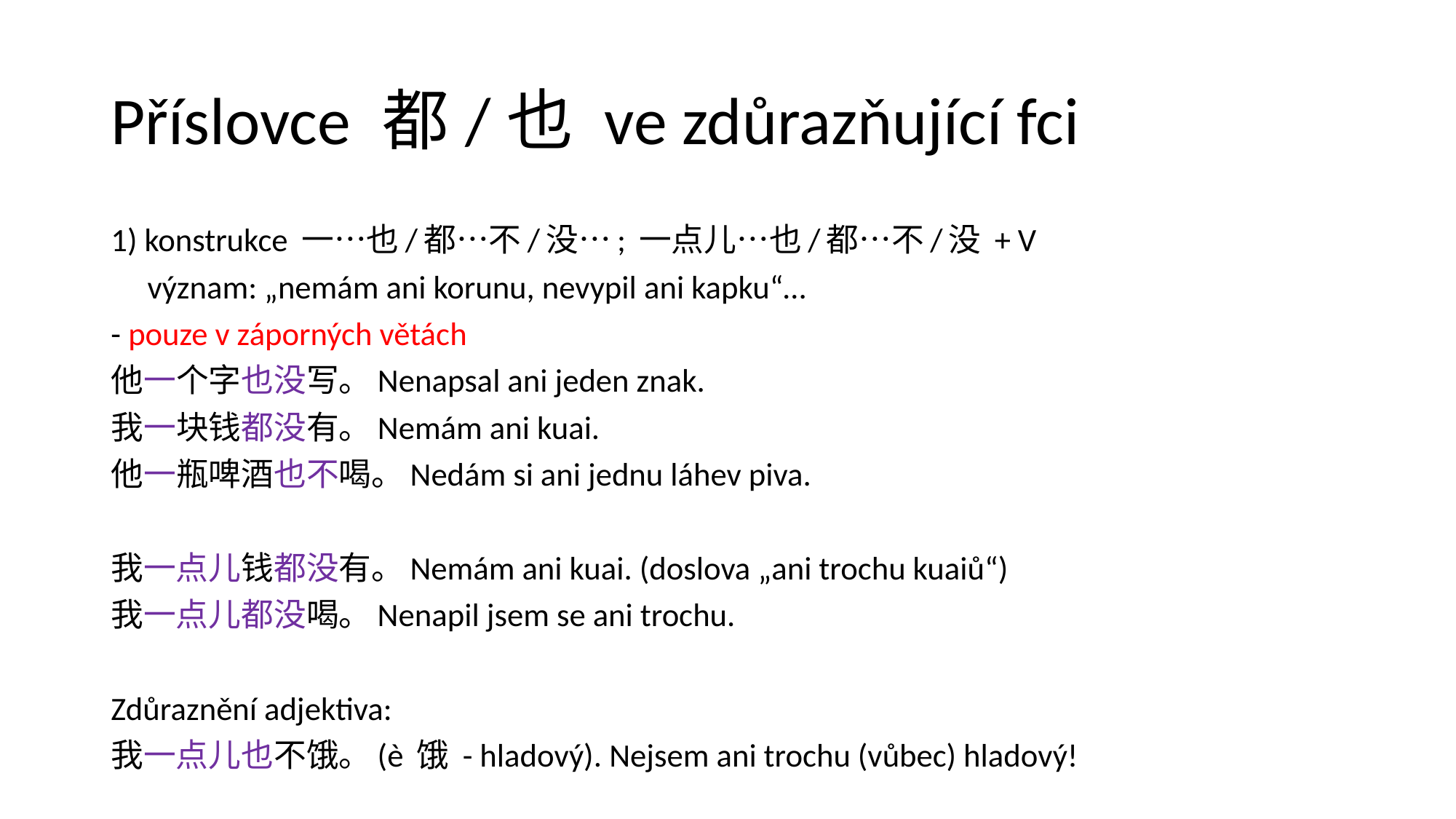

# Příslovce 都/也 ve zdůrazňující fci
1) konstrukce 一…也/都…不/没…; 一点儿…也/都…不/没 + V
     význam: „nemám ani korunu, nevypil ani kapku“…
- pouze v záporných větách
他一个字也没写。Nenapsal ani jeden znak.
我一块钱都没有。Nemám ani kuai.
他一瓶啤酒也不喝。Nedám si ani jednu láhev piva.

我一点儿钱都没有。Nemám ani kuai. (doslova „ani trochu kuaiů“)
我一点儿都没喝。Nenapil jsem se ani trochu.

Zdůraznění adjektiva:
我一点儿也不饿。(è 饿 - hladový). Nejsem ani trochu (vůbec) hladový!